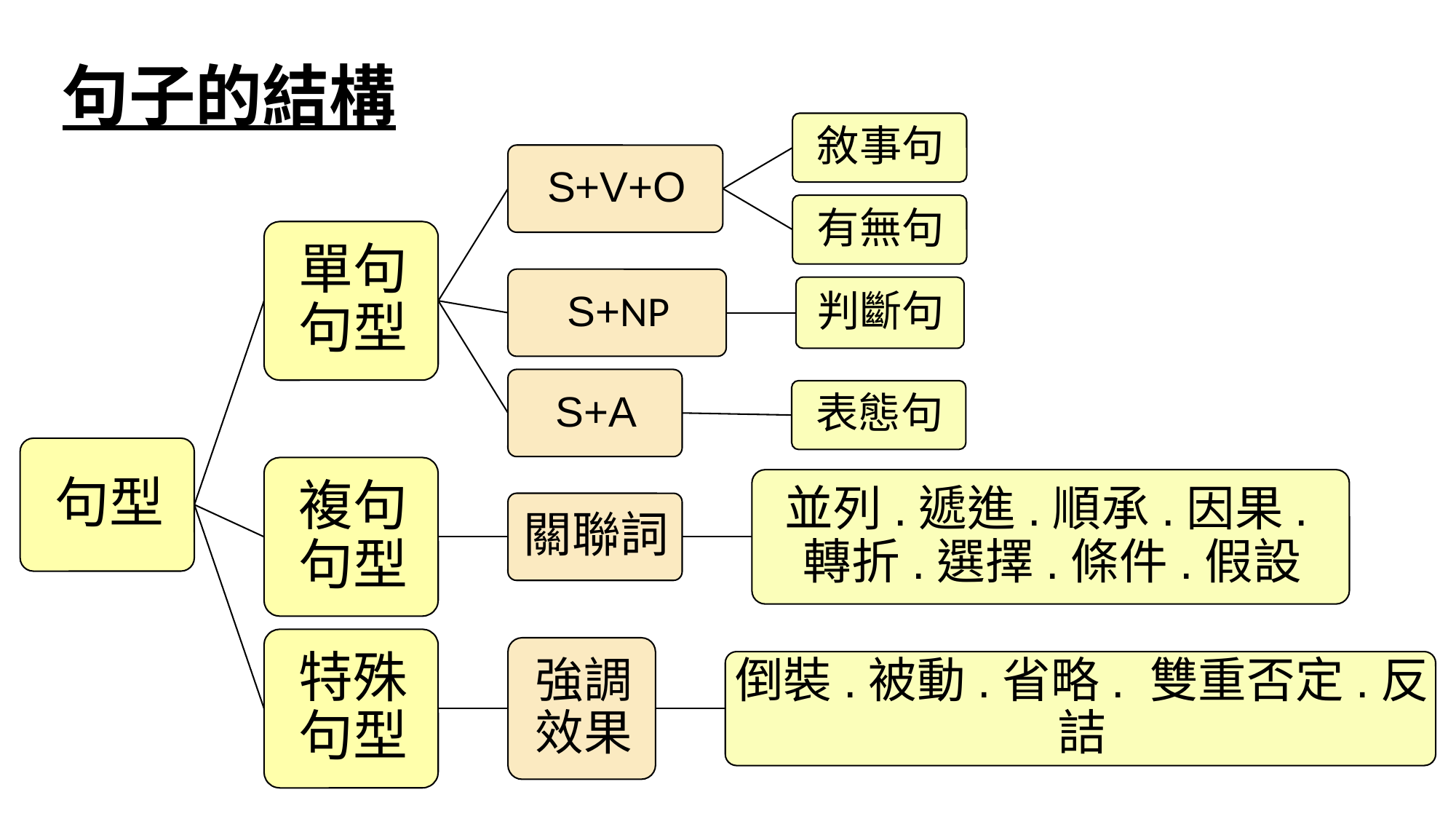

# 句子的結構
句型

單句句型

S+V+O

敘事句

有無句

S+NP

判斷句

S+A

表態句

複句句型

關聯詞

並列.遞進.順承.因果.轉折.選擇.條件.假設

特殊句型

強調效果

倒裝.被動.省略. 雙重否定.反詰